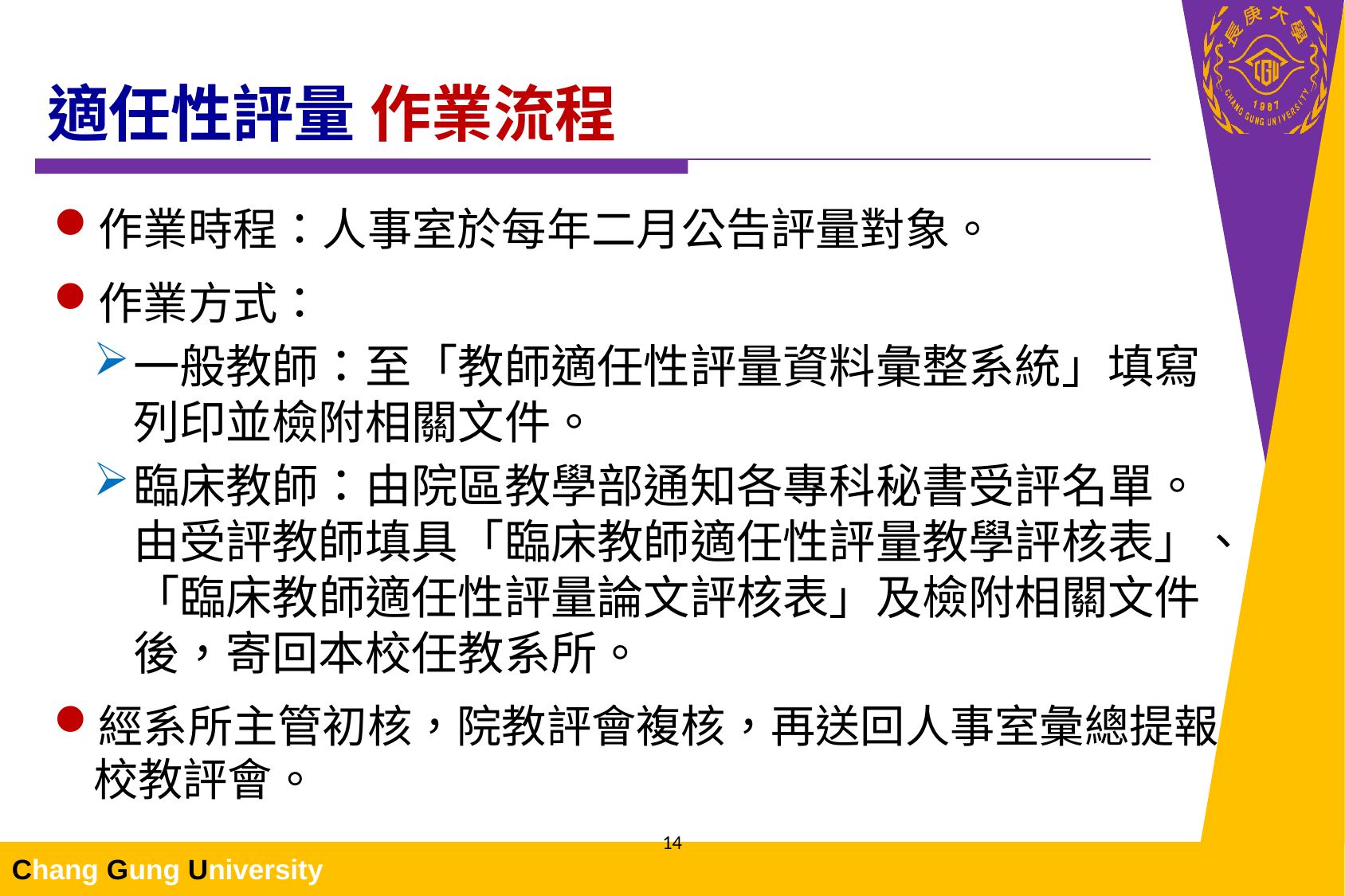

# 適任性評量 作業流程
作業時程：人事室於每年二月公告評量對象。
作業方式：
一般教師：至「教師適任性評量資料彙整系統」填寫列印並檢附相關文件。
臨床教師：由院區教學部通知各專科秘書受評名單。由受評教師填具「臨床教師適任性評量教學評核表」、「臨床教師適任性評量論文評核表」及檢附相關文件後，寄回本校任教系所。
經系所主管初核，院教評會複核，再送回人事室彙總提報校教評會。

14